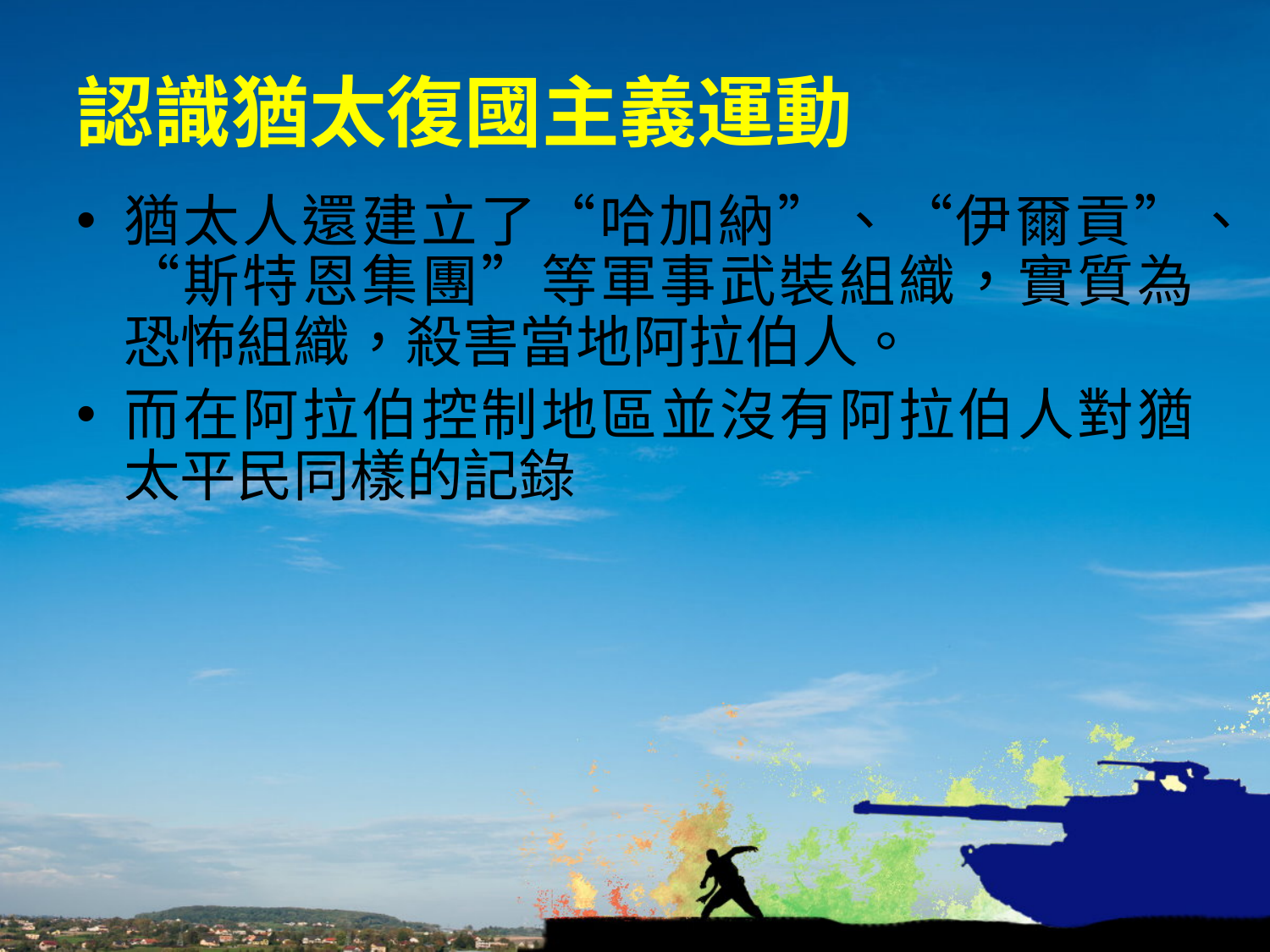

# 認識猶太復國主義運動
猶太人還建立了“哈加納”、“伊爾貢”、“斯特恩集團”等軍事武裝組織，實質為恐怖組織，殺害當地阿拉伯人。
而在阿拉伯控制地區並沒有阿拉伯人對猶太平民同樣的記錄